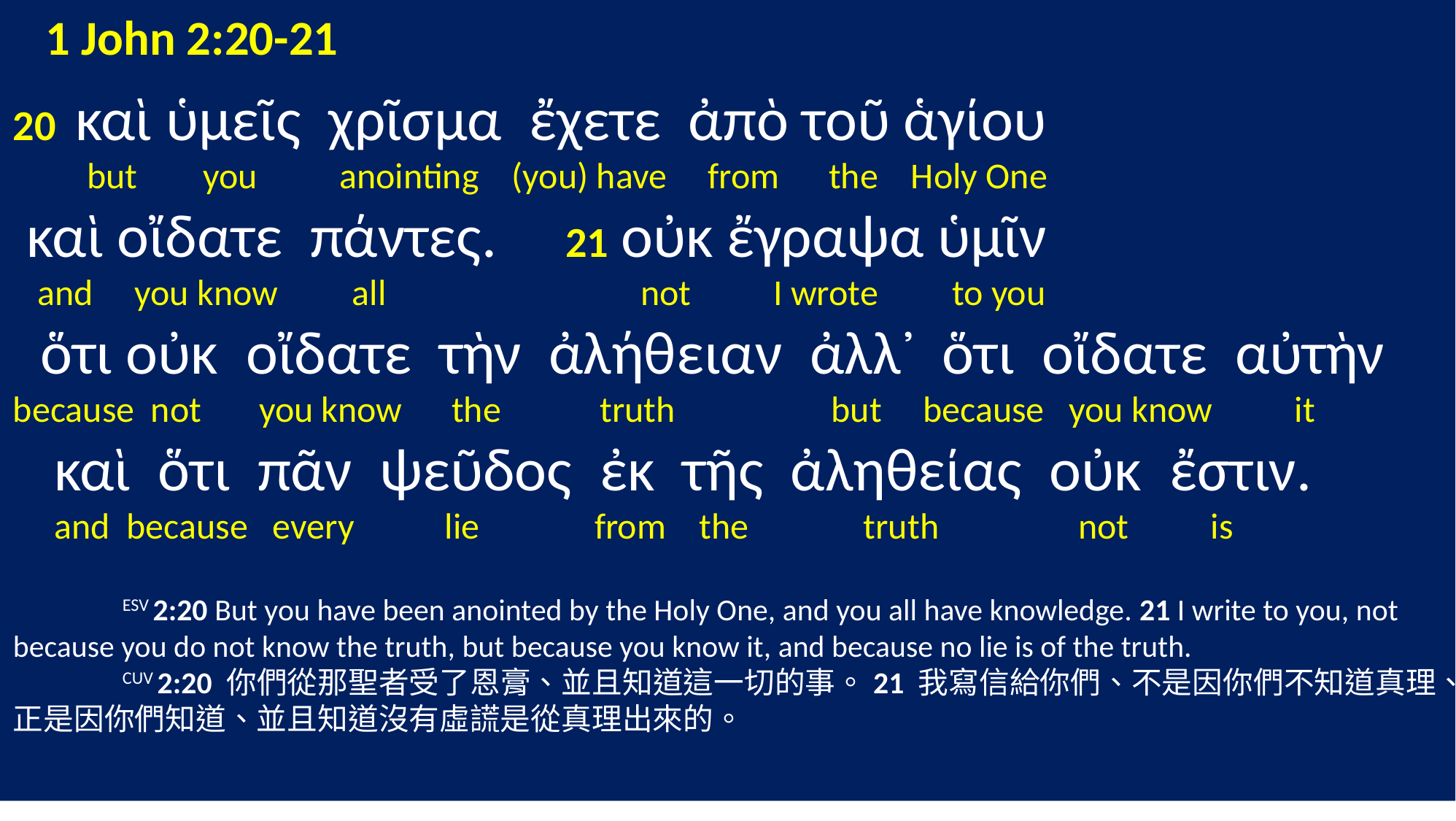

1 John 2:20-21

20  καὶ ὑμεῖς  χρῖσμα  ἔχετε  ἀπὸ τοῦ ἁγίου
         but        you          anointing    (you) have     from      the    Holy One
 καὶ οἴδατε  πάντες.     21 οὐκ ἔγραψα ὑμῖν
   and     you know         all                               not          I wrote         to you
  ὅτι οὐκ  οἴδατε  τὴν  ἀλήθειαν  ἀλλ᾽  ὅτι  οἴδατε  αὐτὴν because  not       you know      the            truth                   but     because   you know          it
   καὶ  ὅτι  πᾶν  ψεῦδος  ἐκ  τῆς  ἀληθείας  οὐκ  ἔστιν.
     and  because   every           lie              from    the              truth                 not          is

	ESV 2:20 But you have been anointed by the Holy One, and you all have knowledge. 21 I write to you, not because you do not know the truth, but because you know it, and because no lie is of the truth.
	CUV 2:20 你們從那聖者受了恩膏、並且知道這一切的事。21 我寫信給你們、不是因你們不知道真理、正是因你們知道、並且知道沒有虛謊是從真理出來的。